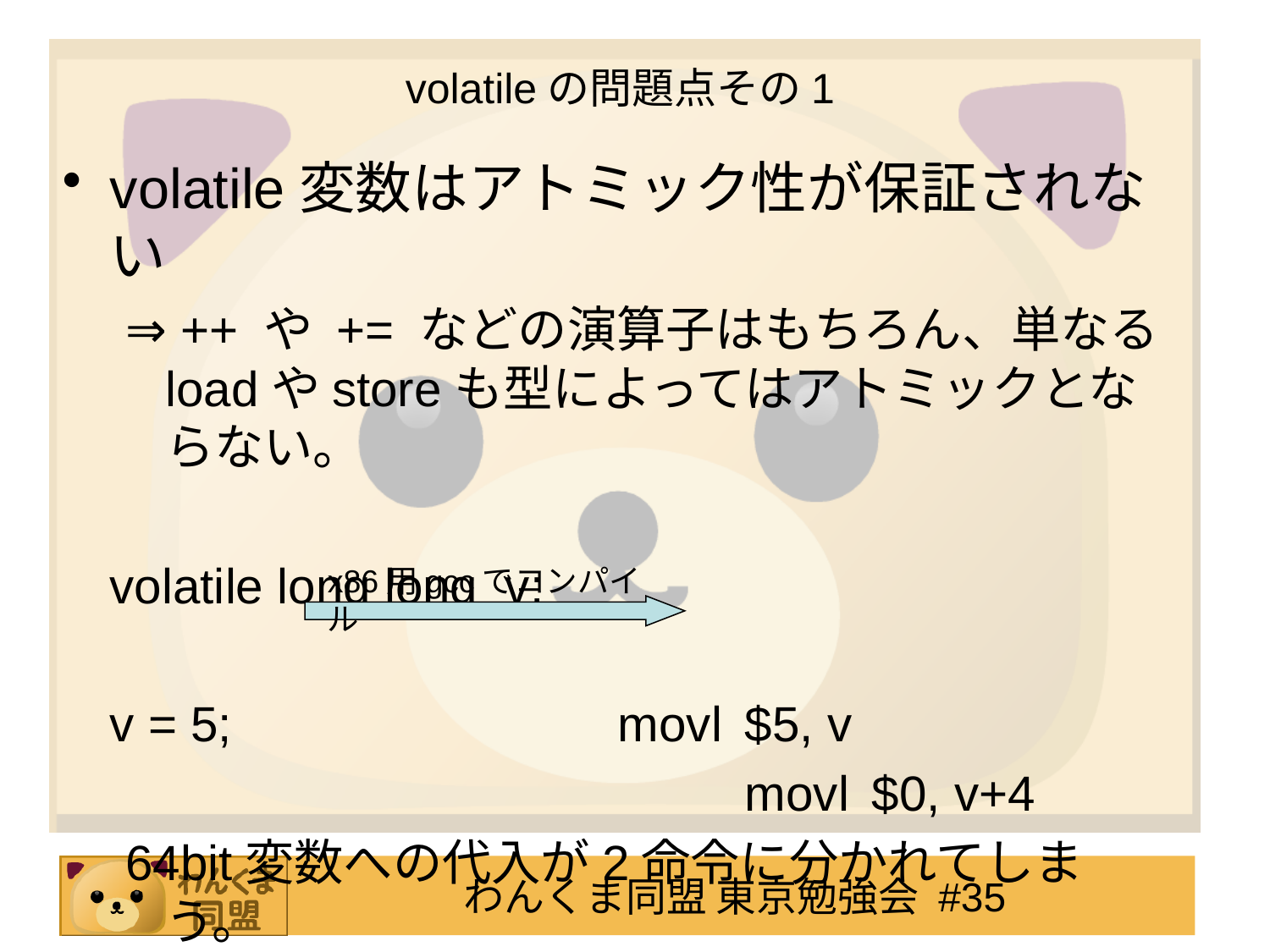

# volatileの問題点その1
volatile変数はアトミック性が保証されない
⇒ ++ や += などの演算子はもちろん、単なるloadやstoreも型によってはアトミックとならない。

	volatile long long  v;

	v = 5;				movl	$5, v
						movl	$0, v+4
64bit変数への代入が2命令に分かれてしまう。
x86用gccでコンパイル